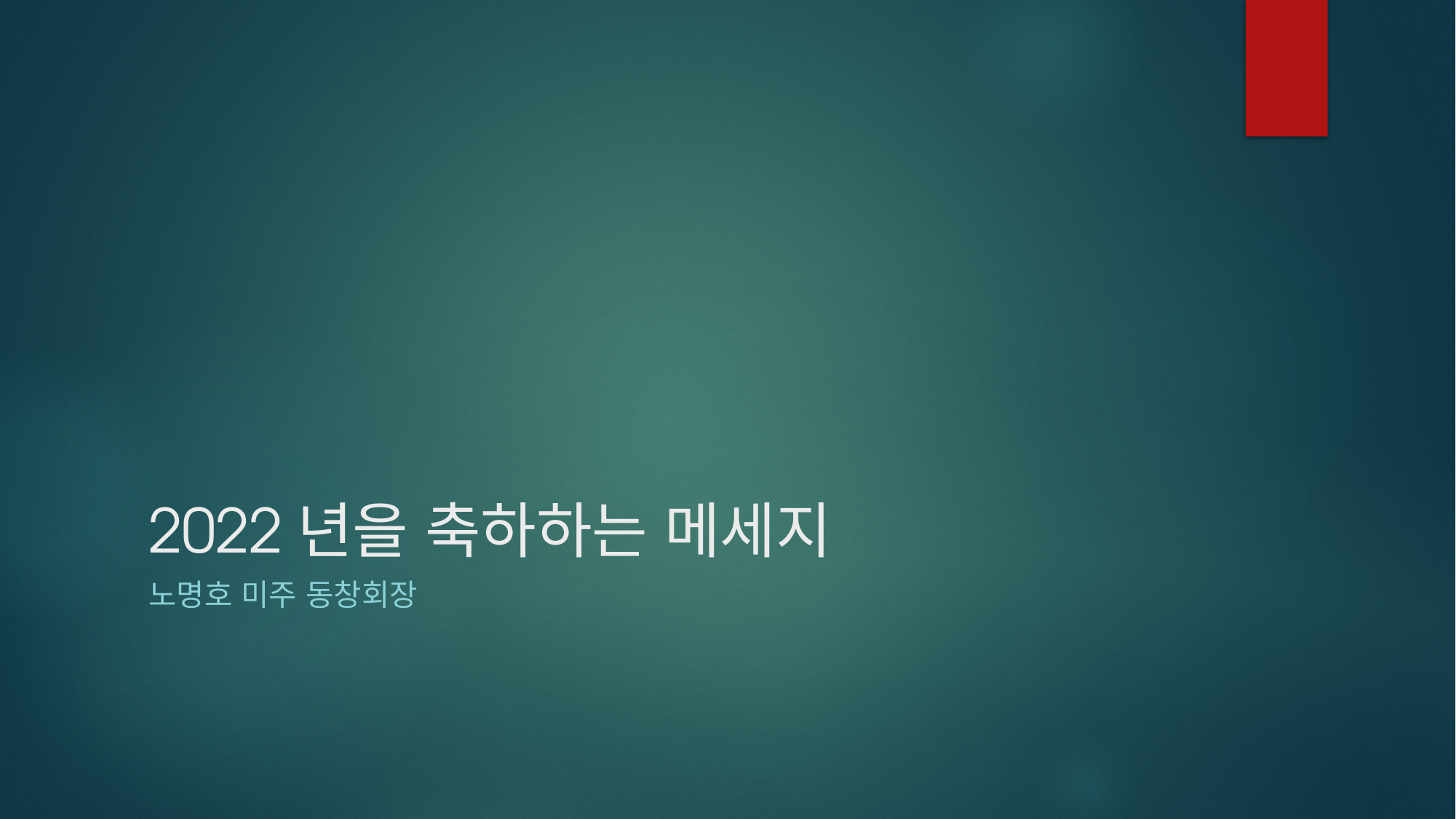

# 2022년을 축하하는 메세지
노명호 미주 동창회장